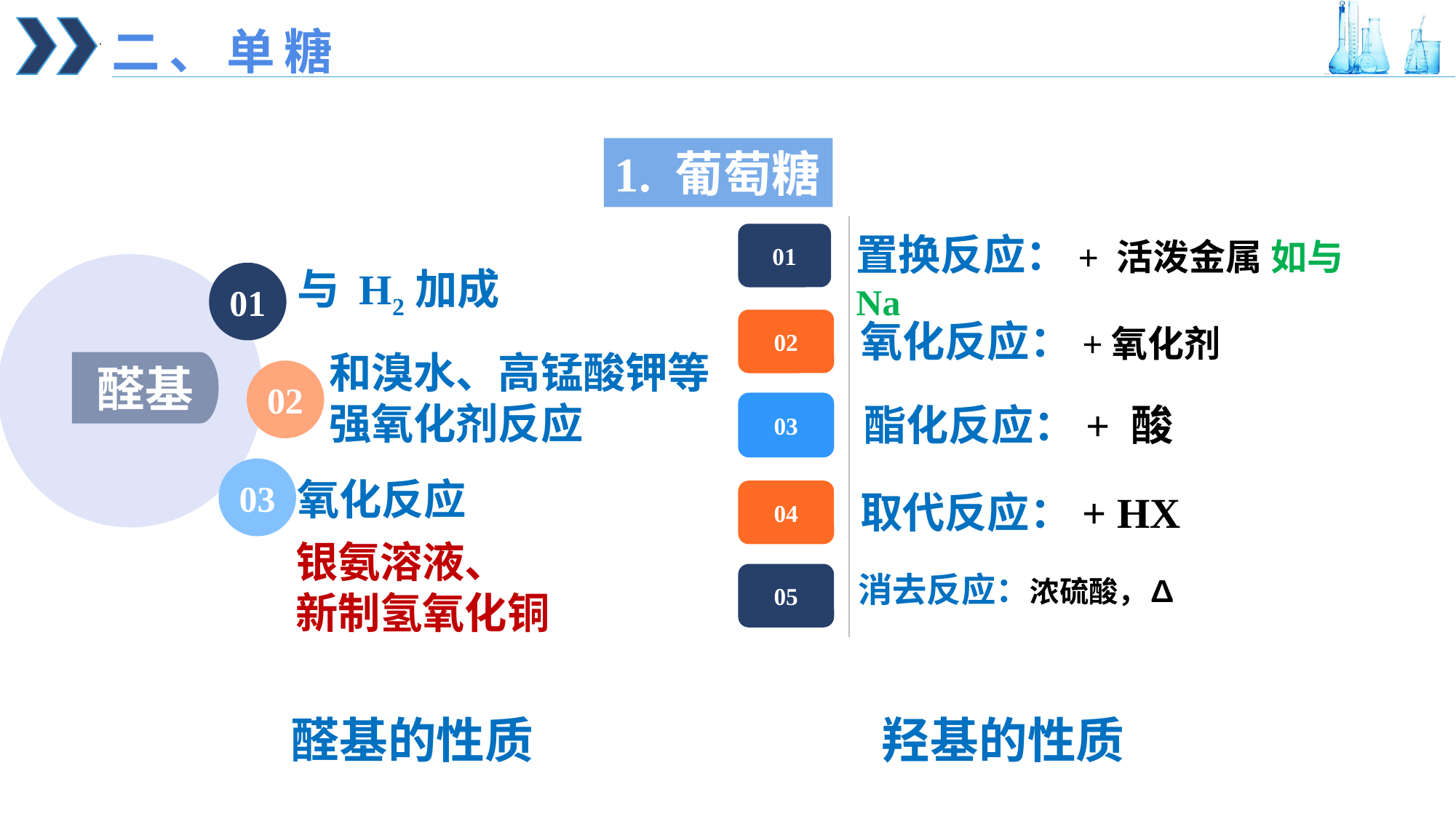

二、单糖
1. 葡萄糖
置换反应：+ 活泼金属 如与Na
01

醛基
与 H2加成
01
氧化反应：+氧化剂
02
和溴水、高锰酸钾等强氧化剂反应
02
03
酯化反应：+ 酸
03
氧化反应
取代反应：+ HX
04
银氨溶液、
新制氢氧化铜
消去反应：浓硫酸，∆
05
羟基的性质
醛基的性质